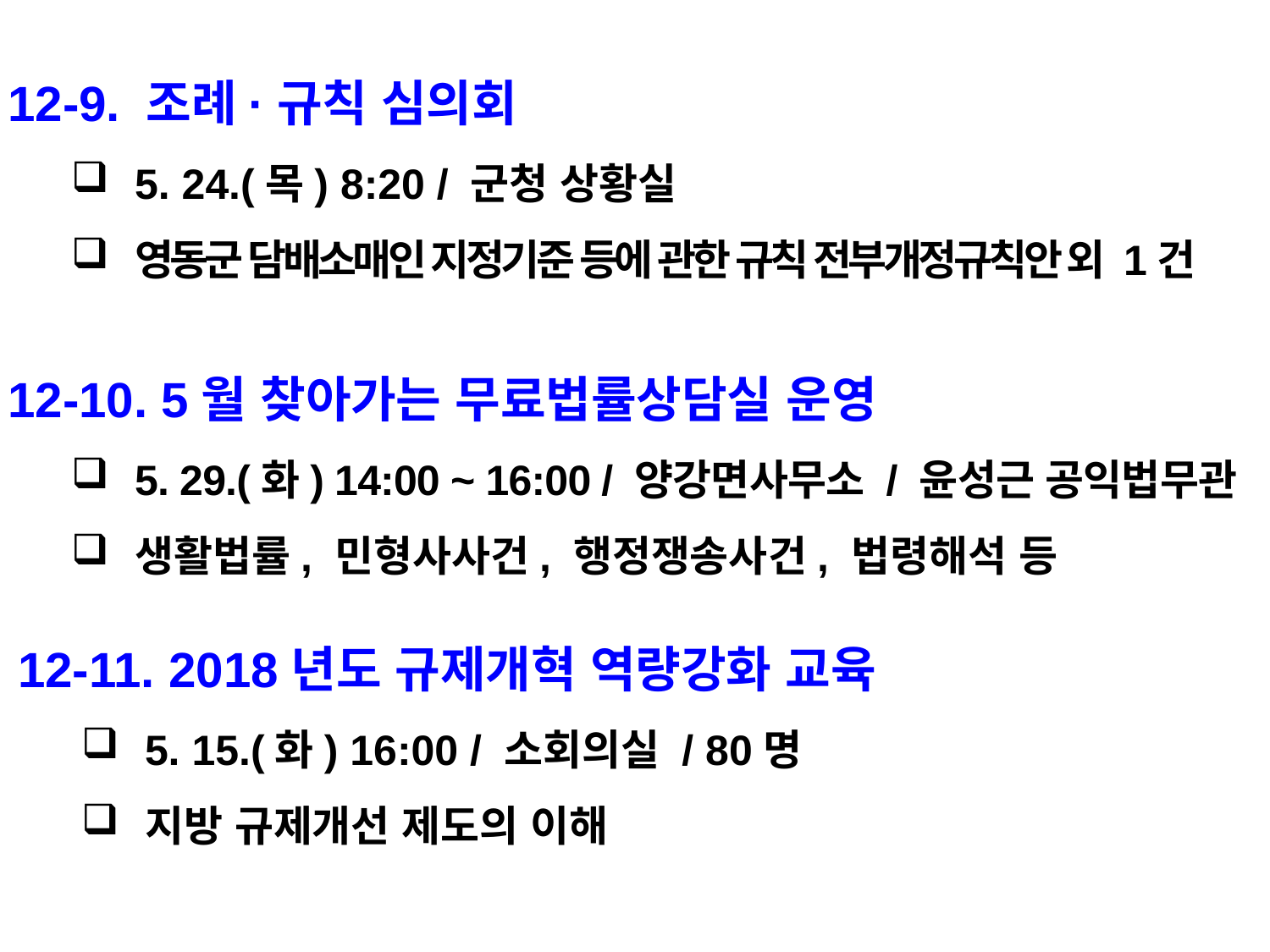

12-9. 조례·규칙 심의회
5. 24.(목) 8:20 / 군청 상황실
영동군 담배소매인 지정기준 등에 관한 규칙 전부개정규칙안 외 1건

12-10. 5월 찾아가는 무료법률상담실 운영
5. 29.(화) 14:00 ~ 16:00 / 양강면사무소 / 윤성근 공익법무관
생활법률, 민형사사건, 행정쟁송사건, 법령해석 등

12-11. 2018년도 규제개혁 역량강화 교육
5. 15.(화) 16:00 / 소회의실 / 80명
지방 규제개선 제도의 이해